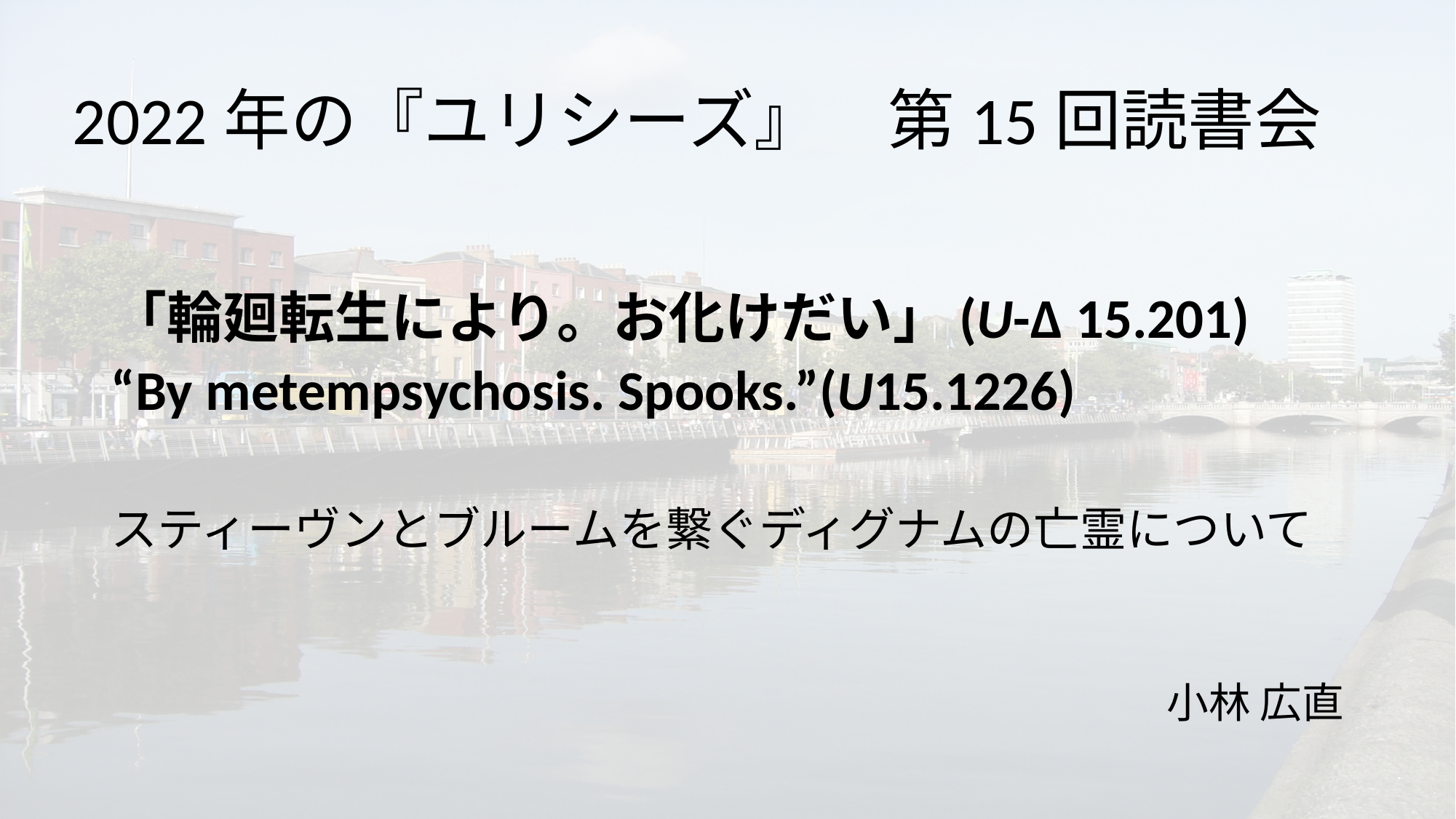

# 2022年の『ユリシーズ』　第15回読書会
「輪廻転生により。お化けだい」(U-Δ 15.201)
“By metempsychosis. Spooks.”(U15.1226)

スティーヴンとブルームを繋ぐディグナムの亡霊について

小林 広直